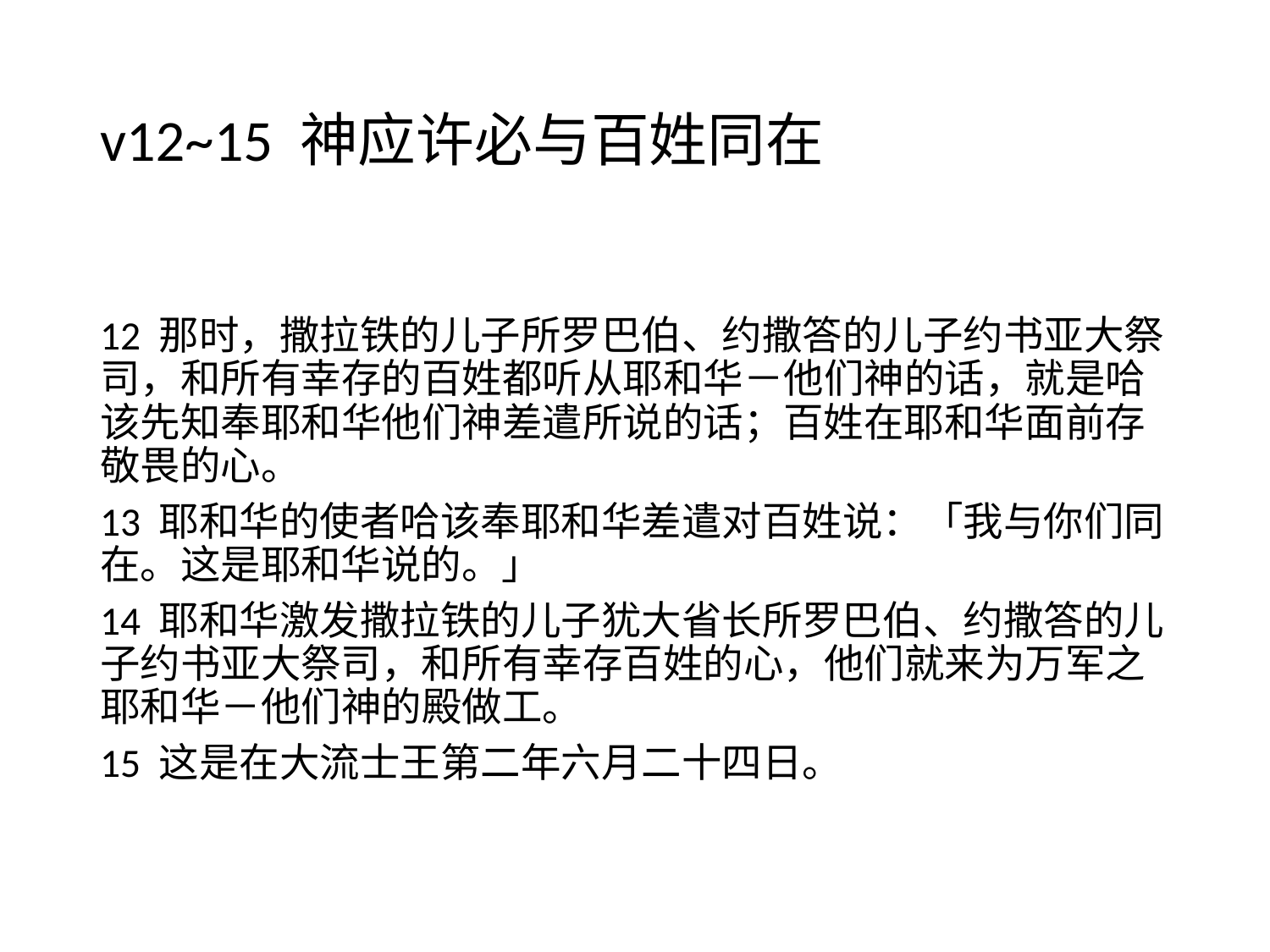

# v12~15 神应许必与百姓同在
12 那时，撒拉铁的儿子所罗巴伯、约撒答的儿子约书亚大祭司，和所有幸存的百姓都听从耶和华－他们神的话，就是哈该先知奉耶和华他们神差遣所说的话；百姓在耶和华面前存敬畏的心。
13 耶和华的使者哈该奉耶和华差遣对百姓说：「我与你们同在。这是耶和华说的。」
14 耶和华激发撒拉铁的儿子犹大省长所罗巴伯、约撒答的儿子约书亚大祭司，和所有幸存百姓的心，他们就来为万军之耶和华－他们神的殿做工。
15 这是在大流士王第二年六月二十四日。